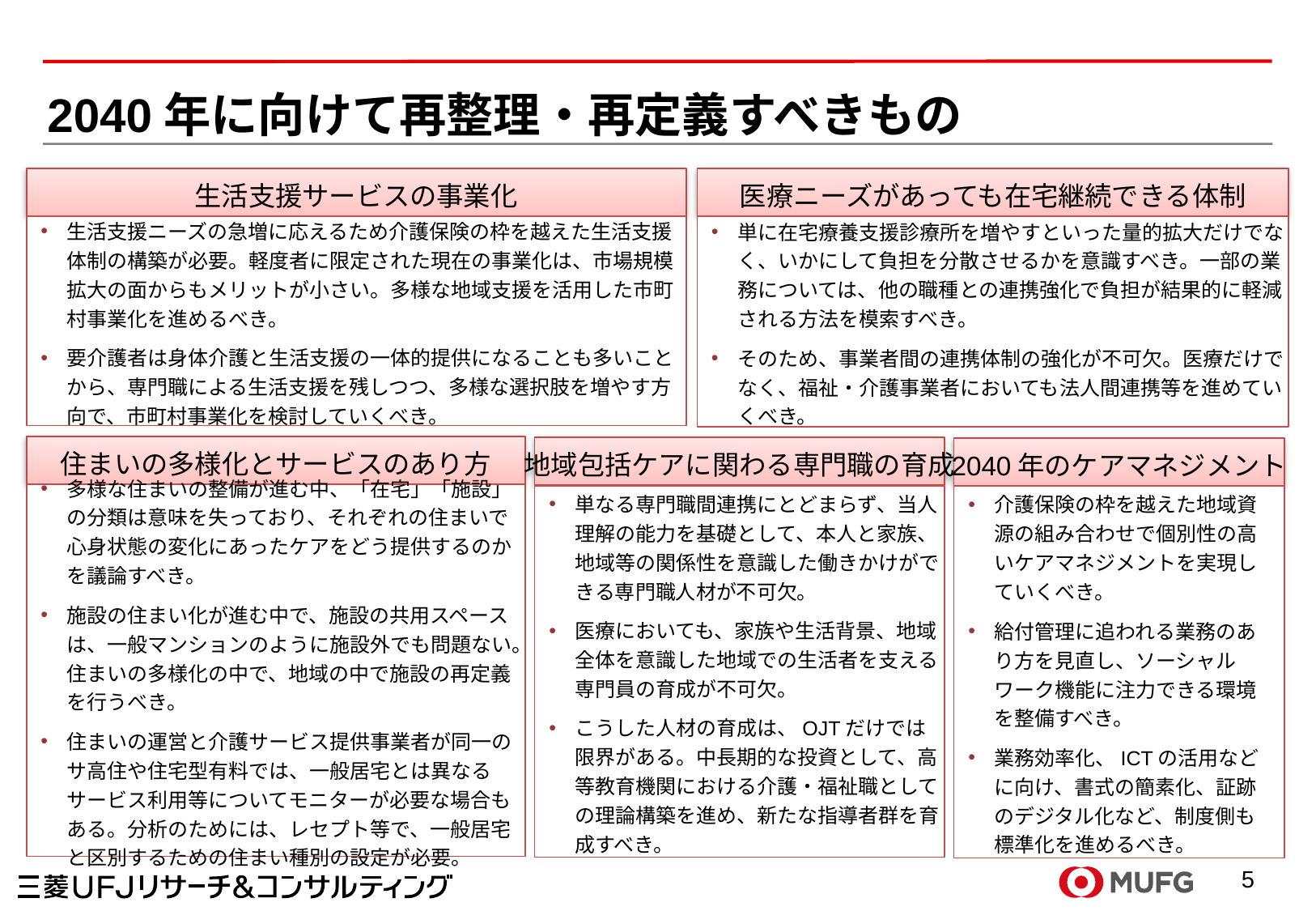

# 2040年に向けて再整理・再定義すべきもの
生活支援サービスの事業化
医療ニーズがあっても在宅継続できる体制
生活支援ニーズの急増に応えるため介護保険の枠を越えた生活支援体制の構築が必要。軽度者に限定された現在の事業化は、市場規模拡大の面からもメリットが小さい。多様な地域支援を活用した市町村事業化を進めるべき。
要介護者は身体介護と生活支援の一体的提供になることも多いことから、専門職による生活支援を残しつつ、多様な選択肢を増やす方向で、市町村事業化を検討していくべき。
単に在宅療養支援診療所を増やすといった量的拡大だけでなく、いかにして負担を分散させるかを意識すべき。一部の業務については、他の職種との連携強化で負担が結果的に軽減される方法を模索すべき。
そのため、事業者間の連携体制の強化が不可欠。医療だけでなく、福祉・介護事業者においても法人間連携等を進めていくべき。
住まいの多様化とサービスのあり方
地域包括ケアに関わる専門職の育成
2040年のケアマネジメント
多様な住まいの整備が進む中、「在宅」「施設」の分類は意味を失っており、それぞれの住まいで心身状態の変化にあったケアをどう提供するのかを議論すべき。
施設の住まい化が進む中で、施設の共用スペースは、一般マンションのように施設外でも問題ない。住まいの多様化の中で、地域の中で施設の再定義を行うべき。
住まいの運営と介護サービス提供事業者が同一のサ高住や住宅型有料では、一般居宅とは異なるサービス利用等についてモニターが必要な場合もある。分析のためには、レセプト等で、一般居宅と区別するための住まい種別の設定が必要。
単なる専門職間連携にとどまらず、当人理解の能力を基礎として、本人と家族、地域等の関係性を意識した働きかけができる専門職人材が不可欠。
医療においても、家族や生活背景、地域全体を意識した地域での生活者を支える専門員の育成が不可欠。
こうした人材の育成は、OJTだけでは限界がある。中長期的な投資として、高等教育機関における介護・福祉職としての理論構築を進め、新たな指導者群を育成すべき。
介護保険の枠を越えた地域資源の組み合わせで個別性の高いケアマネジメントを実現していくべき。
給付管理に追われる業務のあり方を見直し、ソーシャルワーク機能に注力できる環境を整備すべき。
業務効率化、ICTの活用などに向け、書式の簡素化、証跡のデジタル化など、制度側も標準化を進めるべき。